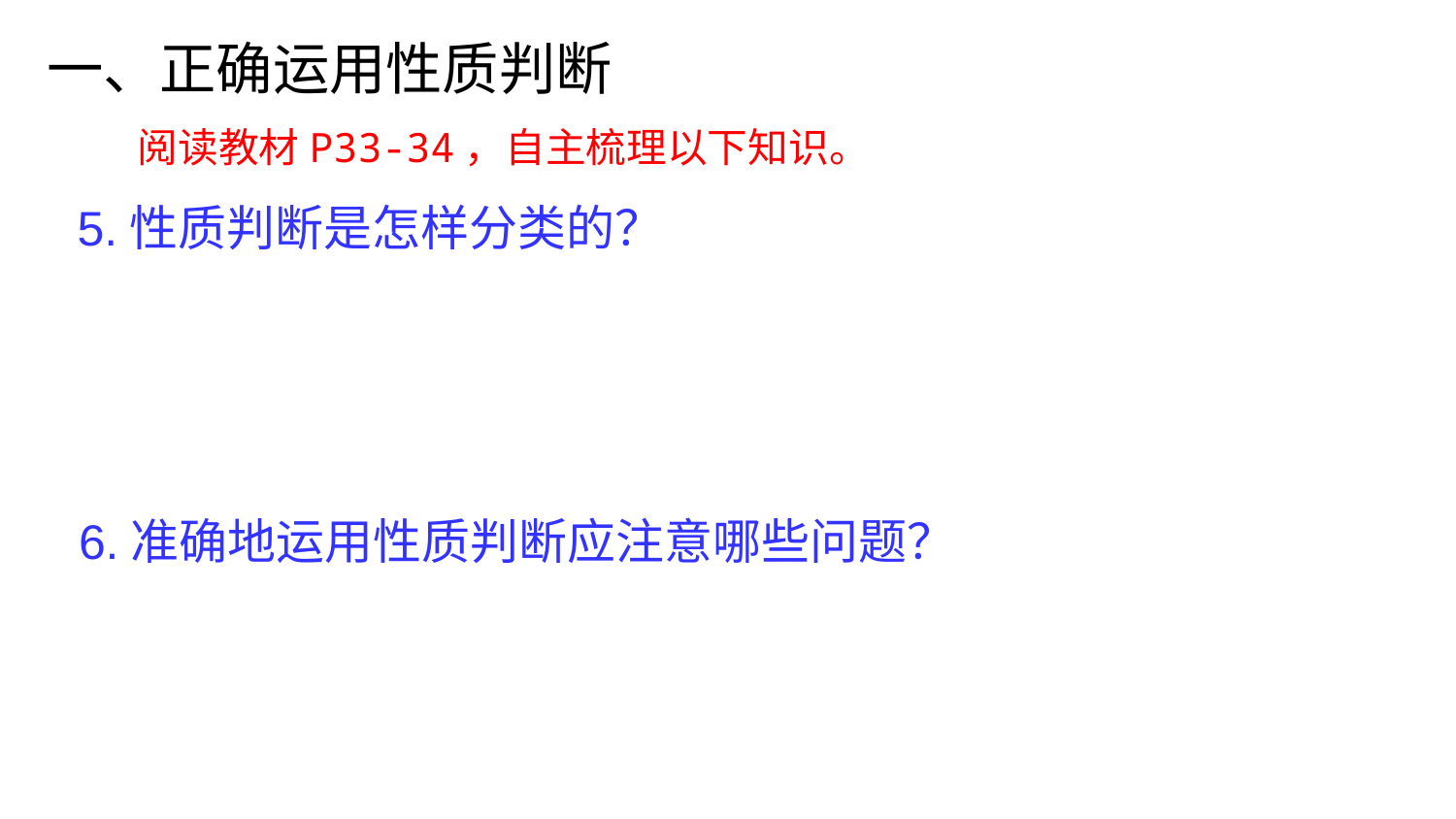

一、正确运用性质判断
阅读教材P33-34，自主梳理以下知识。
5.性质判断是怎样分类的？
6.准确地运用性质判断应注意哪些问题？